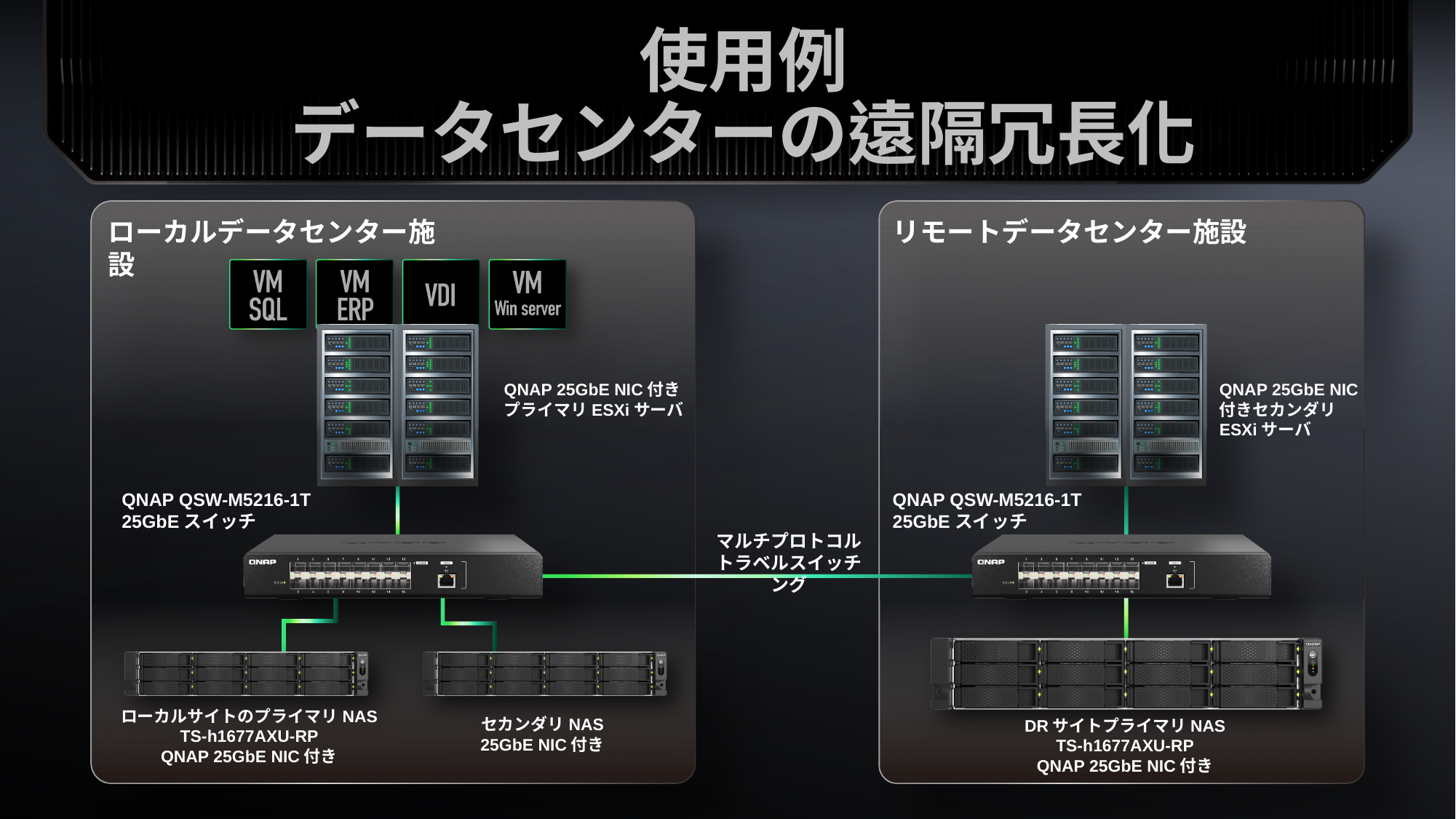

使用例
データセンターの遠隔冗長化
ローカルデータセンター施設
リモートデータセンター施設
QNAP 25GbE NIC付きプライマリESXiサーバ
QNAP 25GbE NIC付きセカンダリESXiサーバ
QNAP QSW-M5216-1T 25GbEスイッチ
QNAP QSW-M5216-1T 25GbEスイッチ
マルチプロトコル
トラベルスイッチング
ローカルサイトのプライマリNAS
TS-h1677AXU-RP
QNAP 25GbE NIC付き
セカンダリNAS
25GbE NIC付き
DRサイトプライマリNAS
TS-h1677AXU-RP
QNAP 25GbE NIC付き